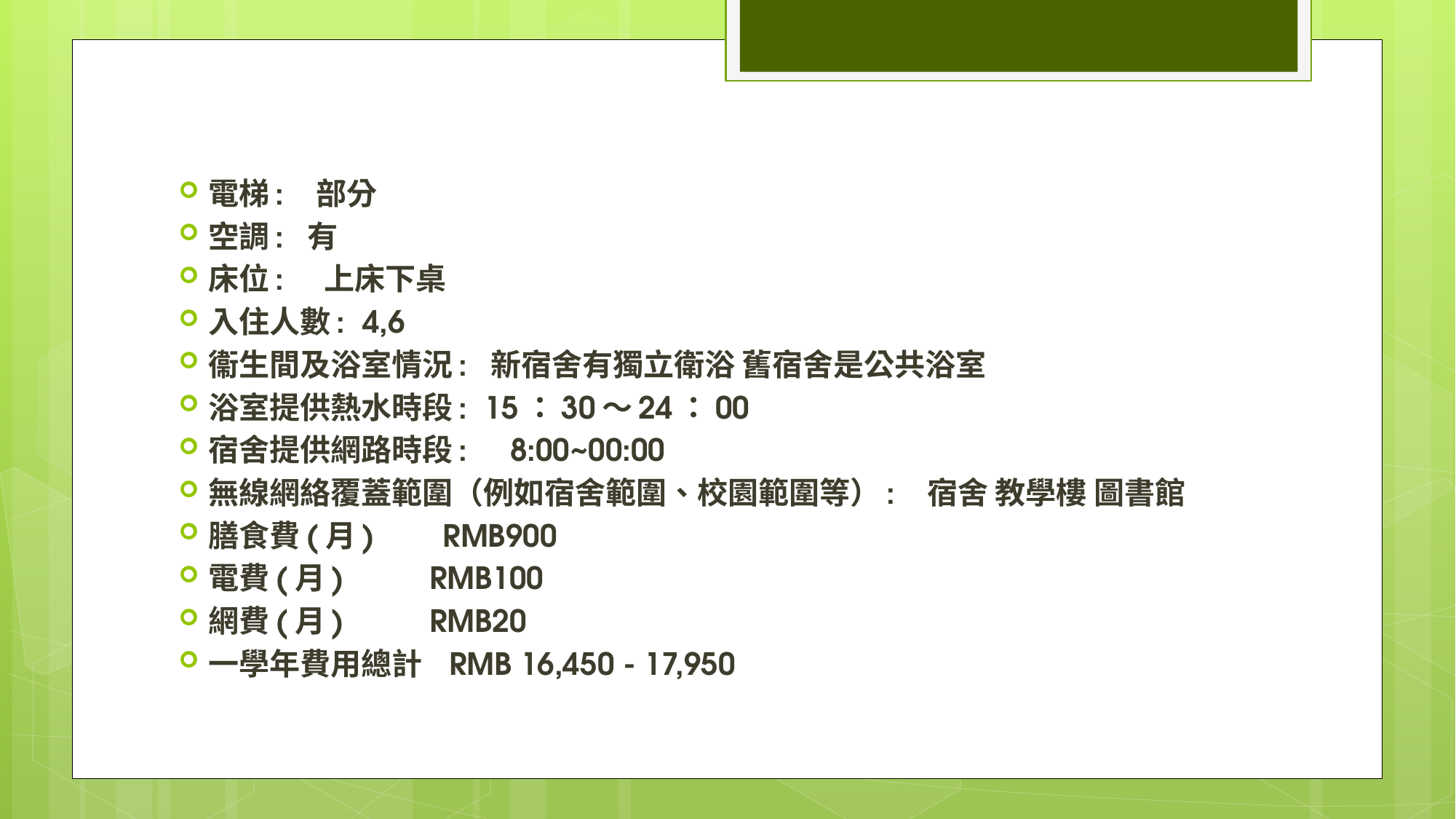

#
電梯:   部分
空調:  有
床位:    上床下桌
入住人數:  4,6
衞生間及浴室情況:  新宿舍有獨立衛浴 舊宿舍是公共浴室
浴室提供熱水時段:  15：30～24：00
宿舍提供網路時段:     8:00~00:00
無線網絡覆蓋範圍（例如宿舍範圍、校園範圍等）:   宿舍 教學樓 圖書館
膳食費(月)        RMB900
電費(月)          RMB100
網費(月)          RMB20
一學年費用總計   RMB 16,450 - 17,950